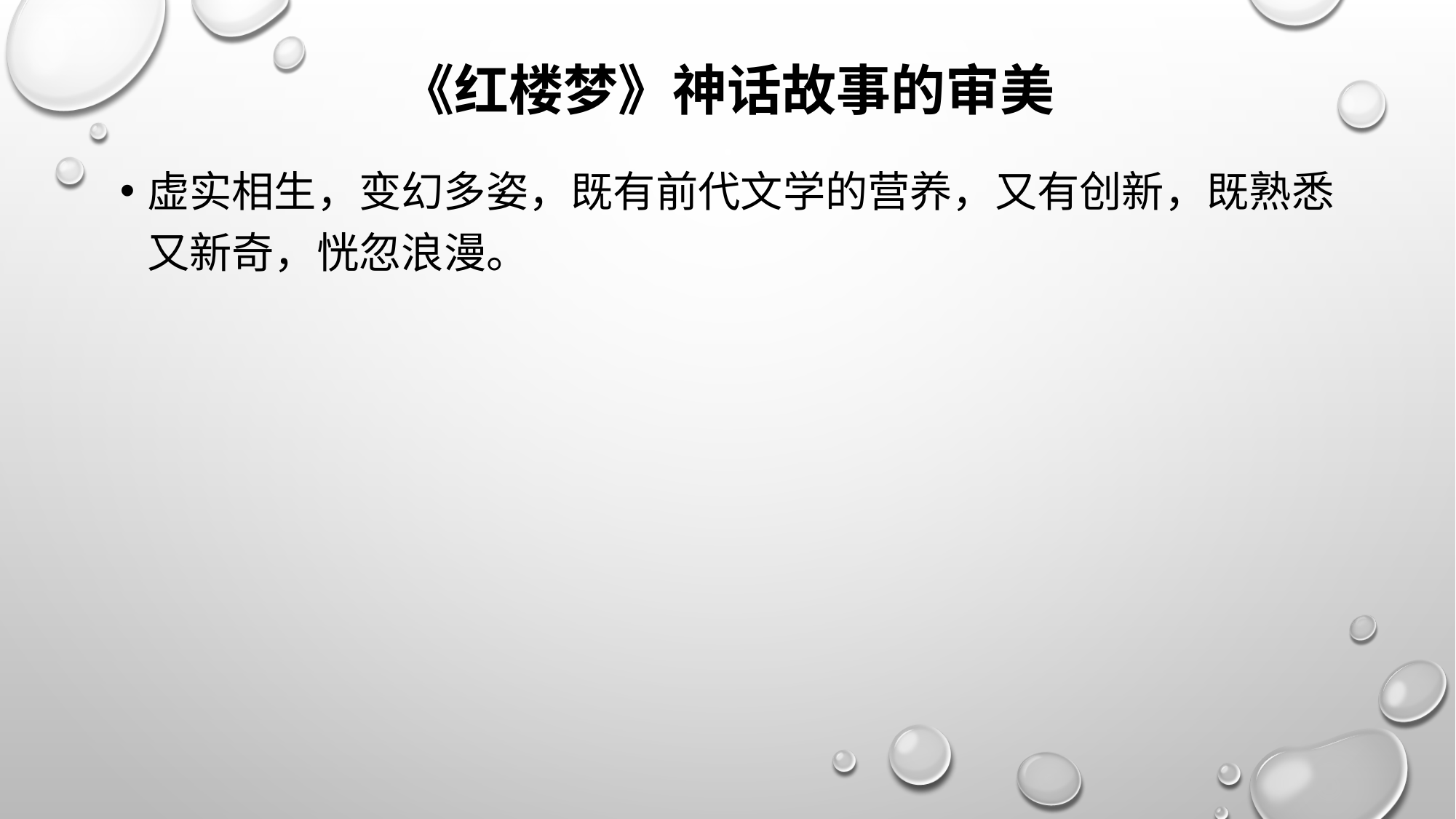

# 《红楼梦》神话故事的审美
虚实相生，变幻多姿，既有前代文学的营养，又有创新，既熟悉又新奇，恍忽浪漫。